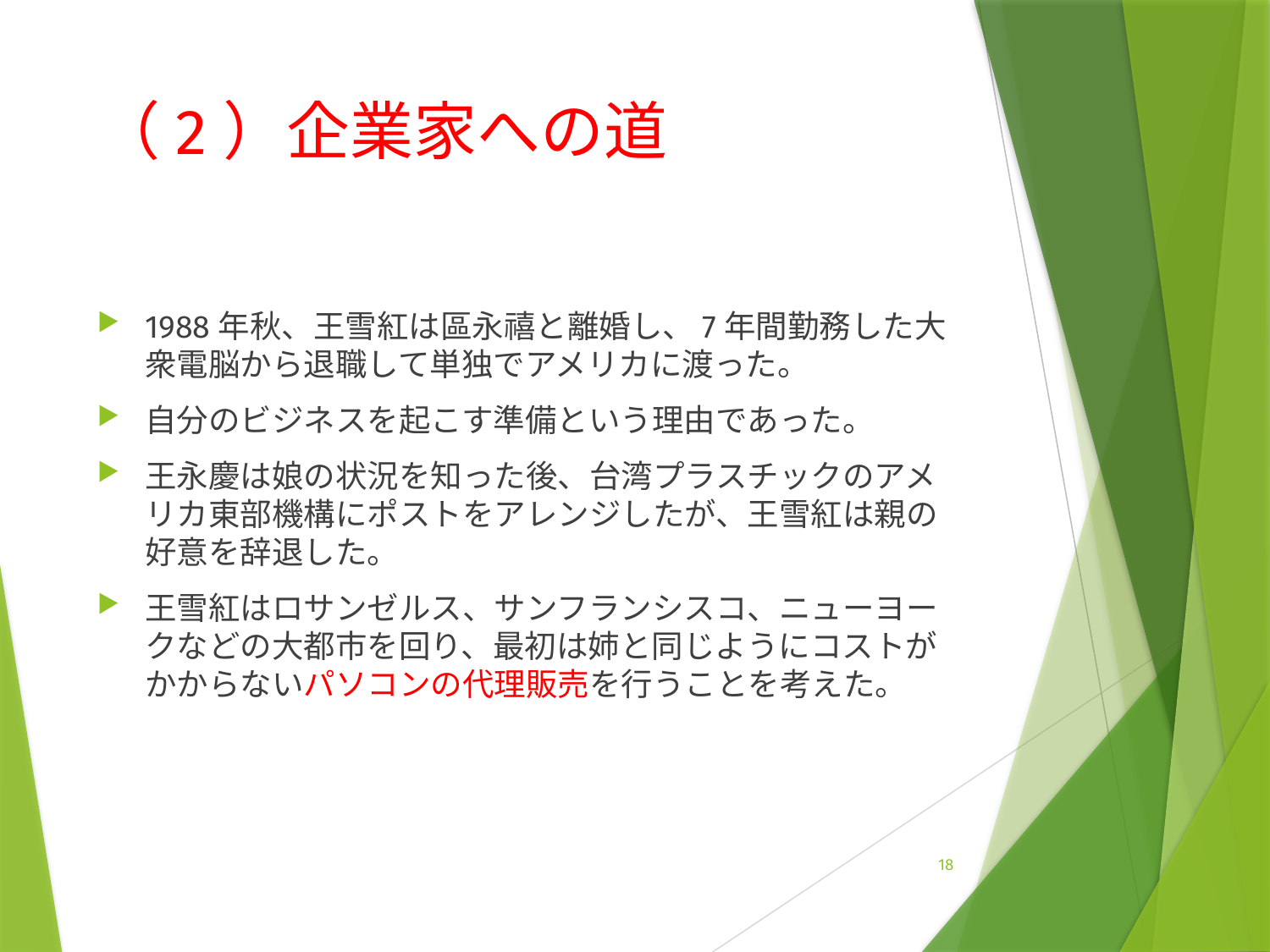

# （2）企業家への道
1988年秋、王雪紅は區永禧と離婚し、7年間勤務した大衆電脳から退職して単独でアメリカに渡った。
自分のビジネスを起こす準備という理由であった。
王永慶は娘の状況を知った後、台湾プラスチックのアメリカ東部機構にポストをアレンジしたが、王雪紅は親の好意を辞退した。
王雪紅はロサンゼルス、サンフランシスコ、ニューヨークなどの大都市を回り、最初は姉と同じようにコストがかからないパソコンの代理販売を行うことを考えた。

18